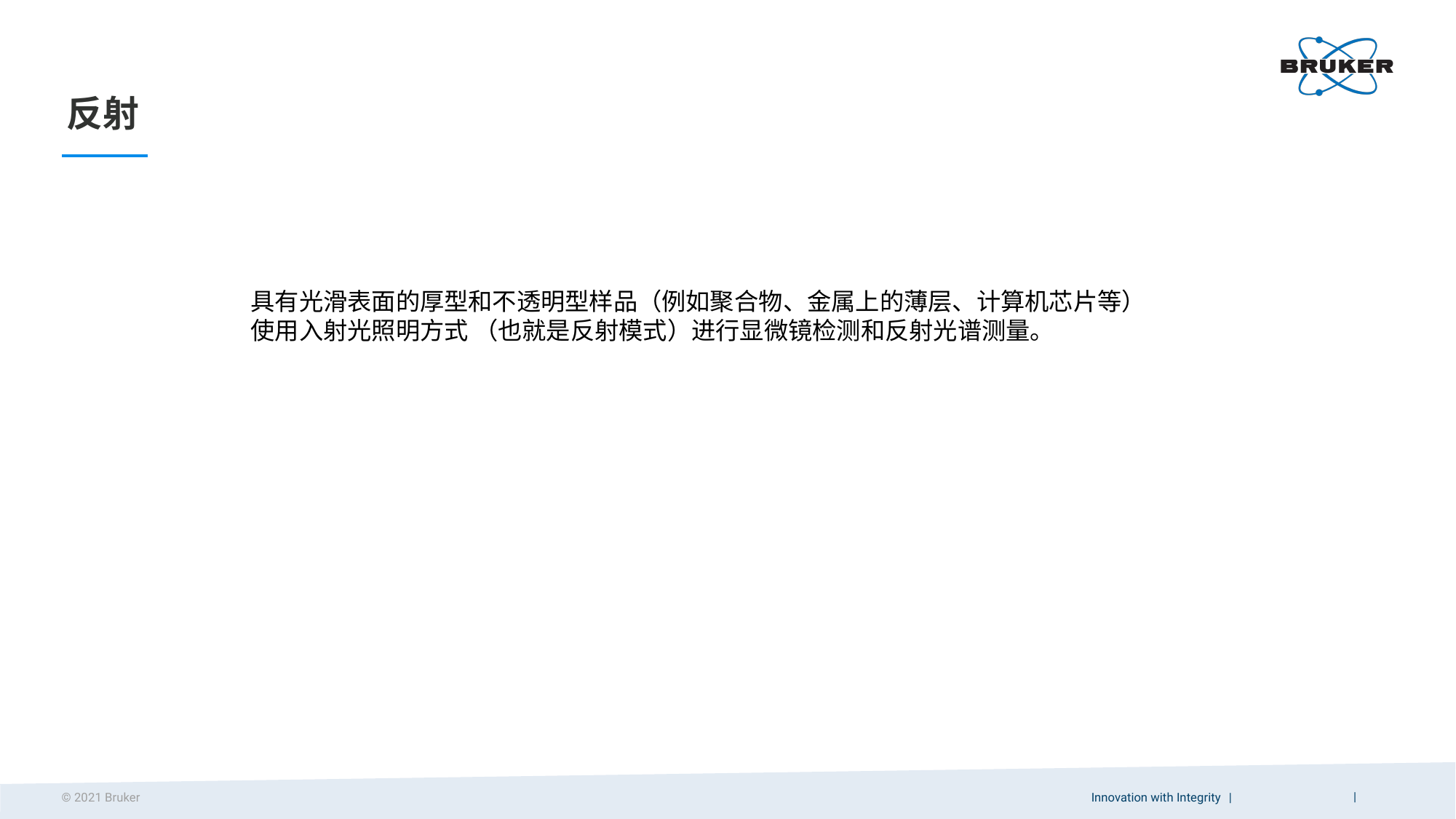

# 反射
具有光滑表面的厚型和不透明型样品（例如聚合物、金属上的薄层、计算机芯片等）
使用入射光照明方式 （也就是反射模式）进行显微镜检测和反射光谱测量。
Innovation with Integrity

14